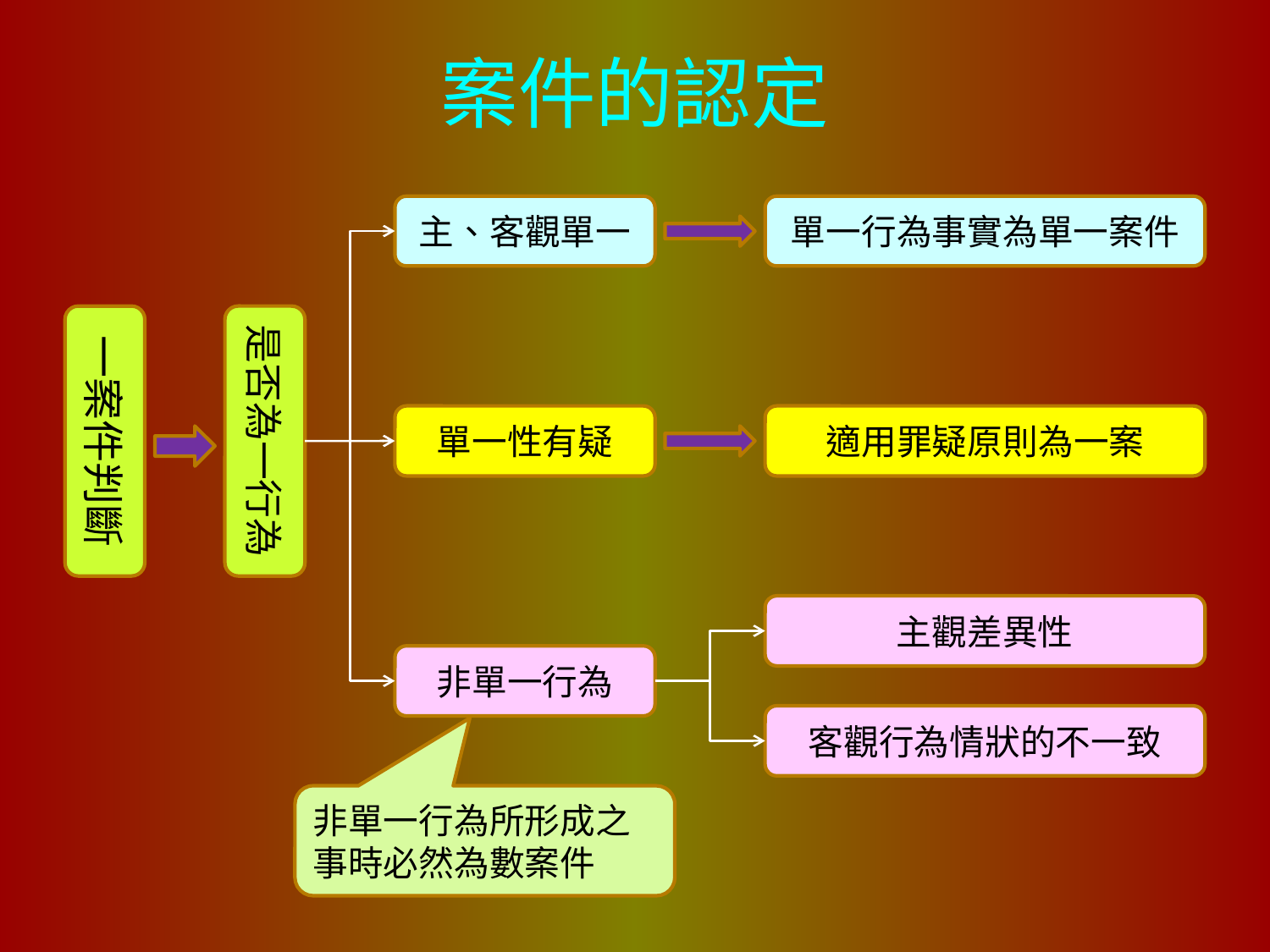

# 案件的認定
主、客觀單一
單一行為事實為單一案件

一案件判斷
是否為一行為
單一性有疑
適用罪疑原則為一案

主觀差異性
非單一行為
客觀行為情狀的不一致
非單一行為所形成之事時必然為數案件